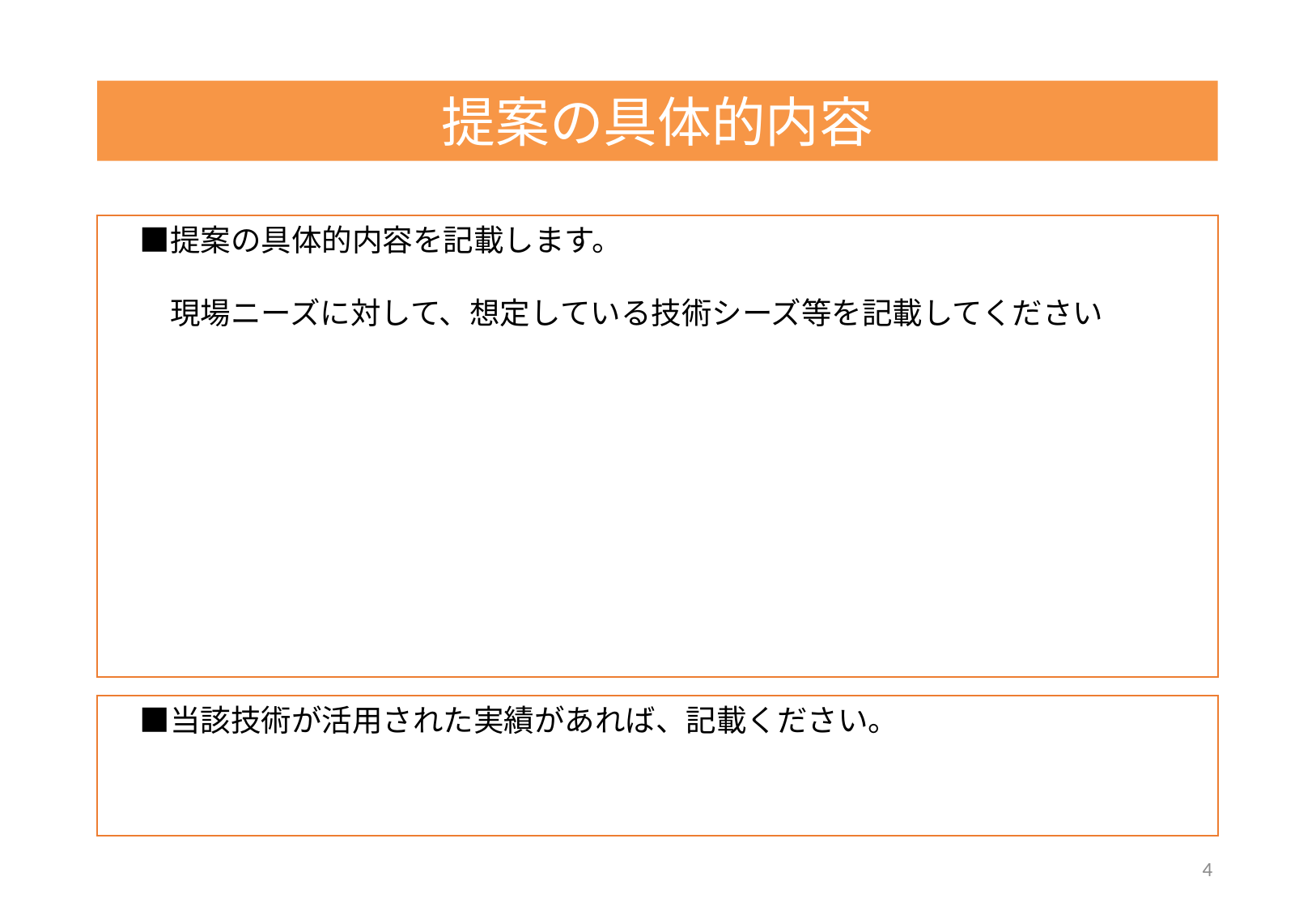

提案の具体的内容
　■提案の具体的内容を記載します。
　　現場ニーズに対して、想定している技術シーズ等を記載してください

　■当該技術が活用された実績があれば、記載ください。

4